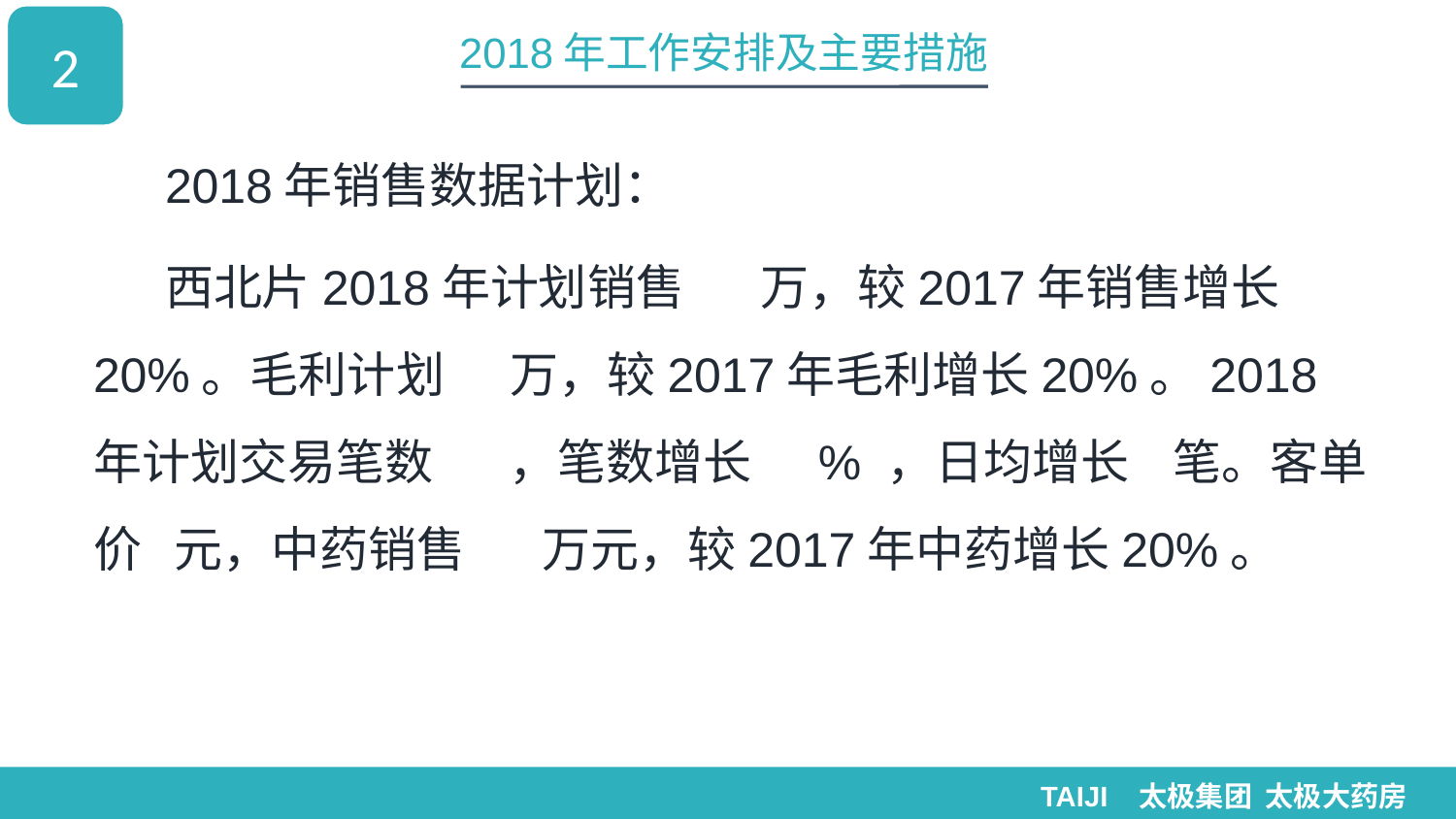

2
2018年工作安排及主要措施
2018年销售数据计划：
西北片2018年计划销售       万，较2017年销售增长20%。毛利计划      万，较2017年毛利增长20%。2018年计划交易笔数       ，笔数增长     % ，日均增长    笔。客单价   元，中药销售       万元，较2017年中药增长20%。

TAIJI   太极集团  太极大药房